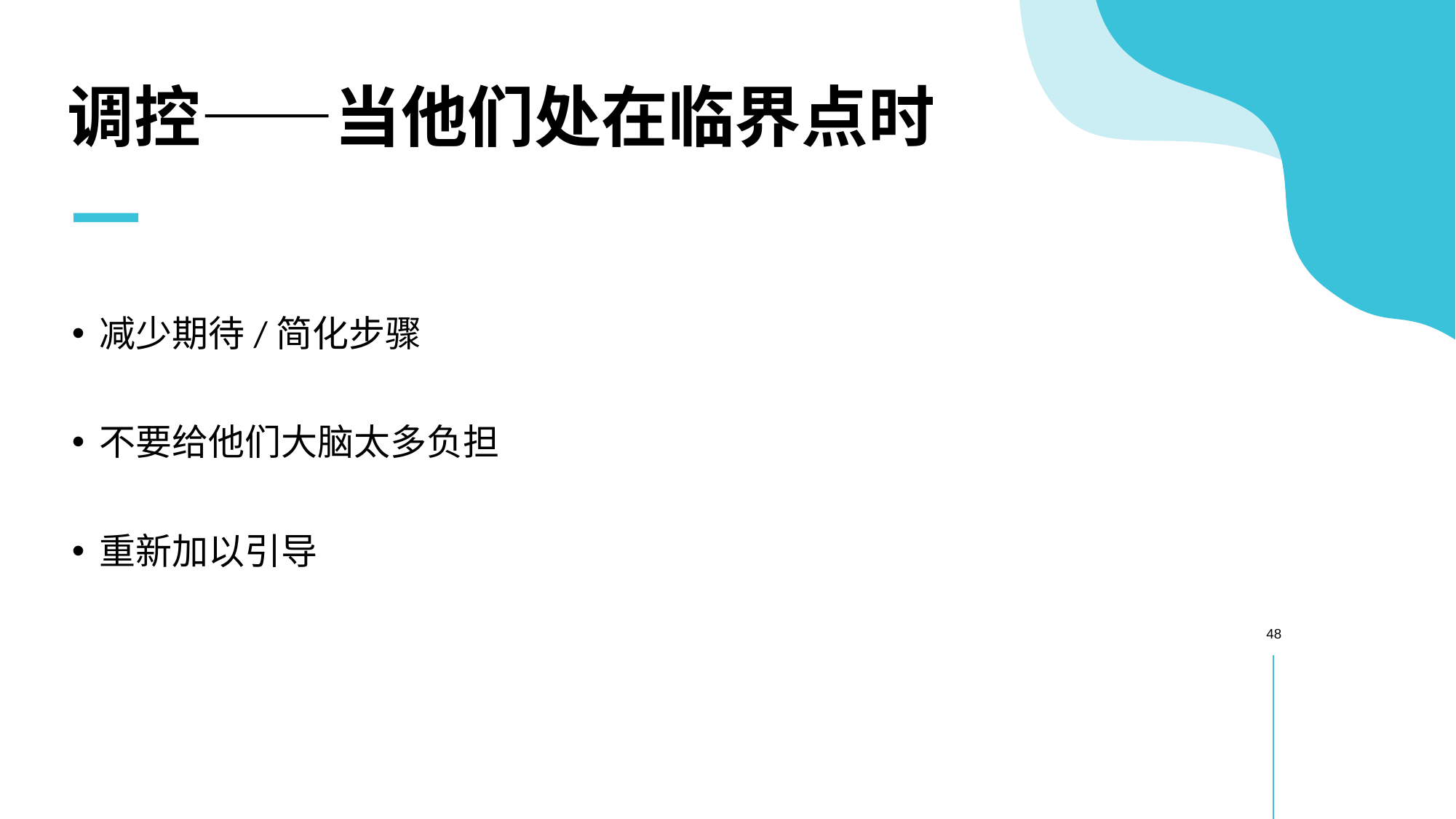

# 调控——当他们处在临界点时

减少期待/简化步骤

不要给他们大脑太多负担

重新加以引导
48